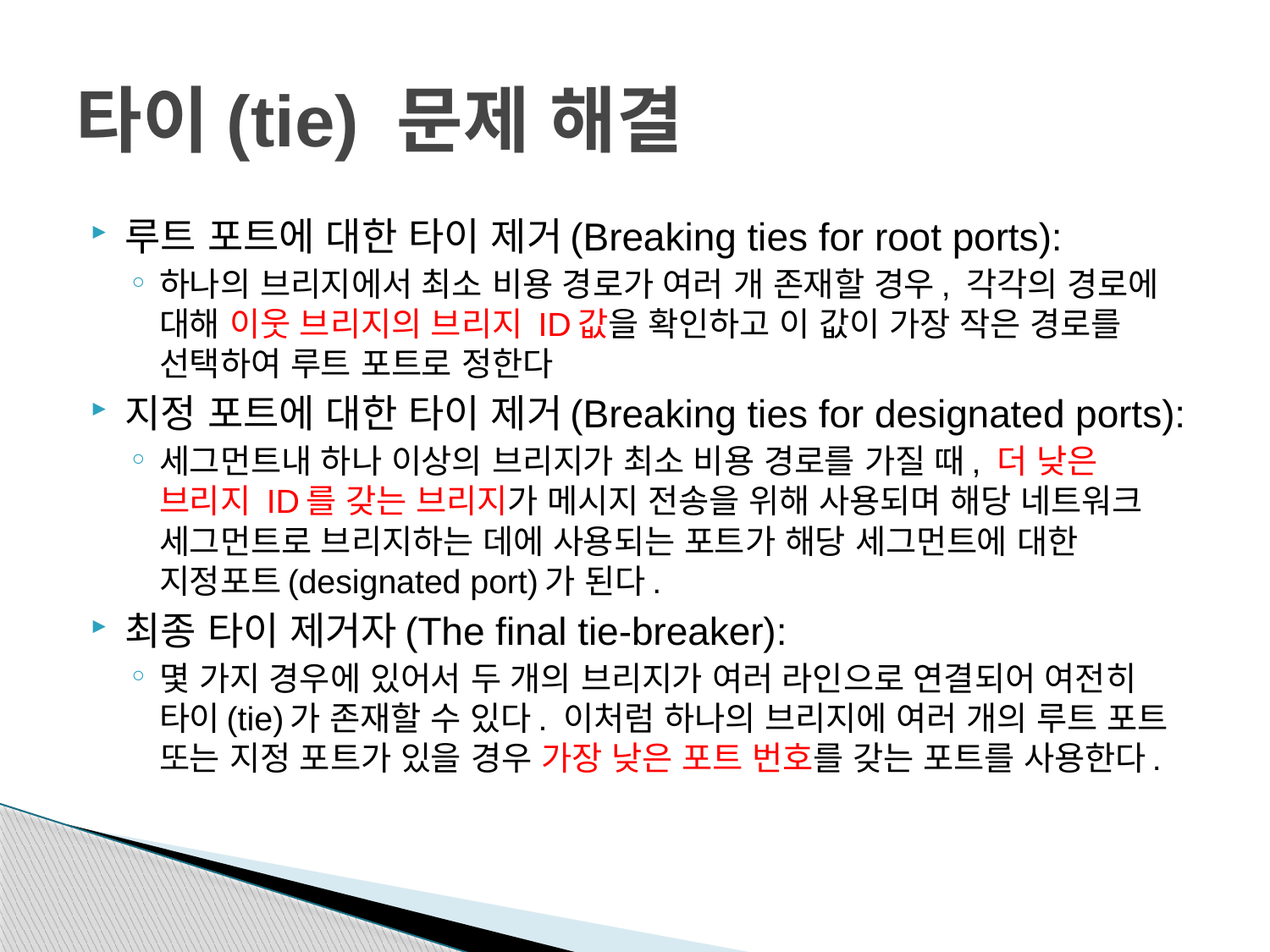

# 타이(tie) 문제 해결
루트 포트에 대한 타이 제거(Breaking ties for root ports):
하나의 브리지에서 최소 비용 경로가 여러 개 존재할 경우, 각각의 경로에 대해 이웃 브리지의 브리지 ID값을 확인하고 이 값이 가장 작은 경로를 선택하여 루트 포트로 정한다
지정 포트에 대한 타이 제거(Breaking ties for designated ports):
세그먼트내 하나 이상의 브리지가 최소 비용 경로를 가질 때, 더 낮은 브리지 ID를 갖는 브리지가 메시지 전송을 위해 사용되며 해당 네트워크 세그먼트로 브리지하는 데에 사용되는 포트가 해당 세그먼트에 대한 지정포트(designated port)가 된다.
최종 타이 제거자(The final tie-breaker):
몇 가지 경우에 있어서 두 개의 브리지가 여러 라인으로 연결되어 여전히 타이(tie)가 존재할 수 있다. 이처럼 하나의 브리지에 여러 개의 루트 포트 또는 지정 포트가 있을 경우 가장 낮은 포트 번호를 갖는 포트를 사용한다.